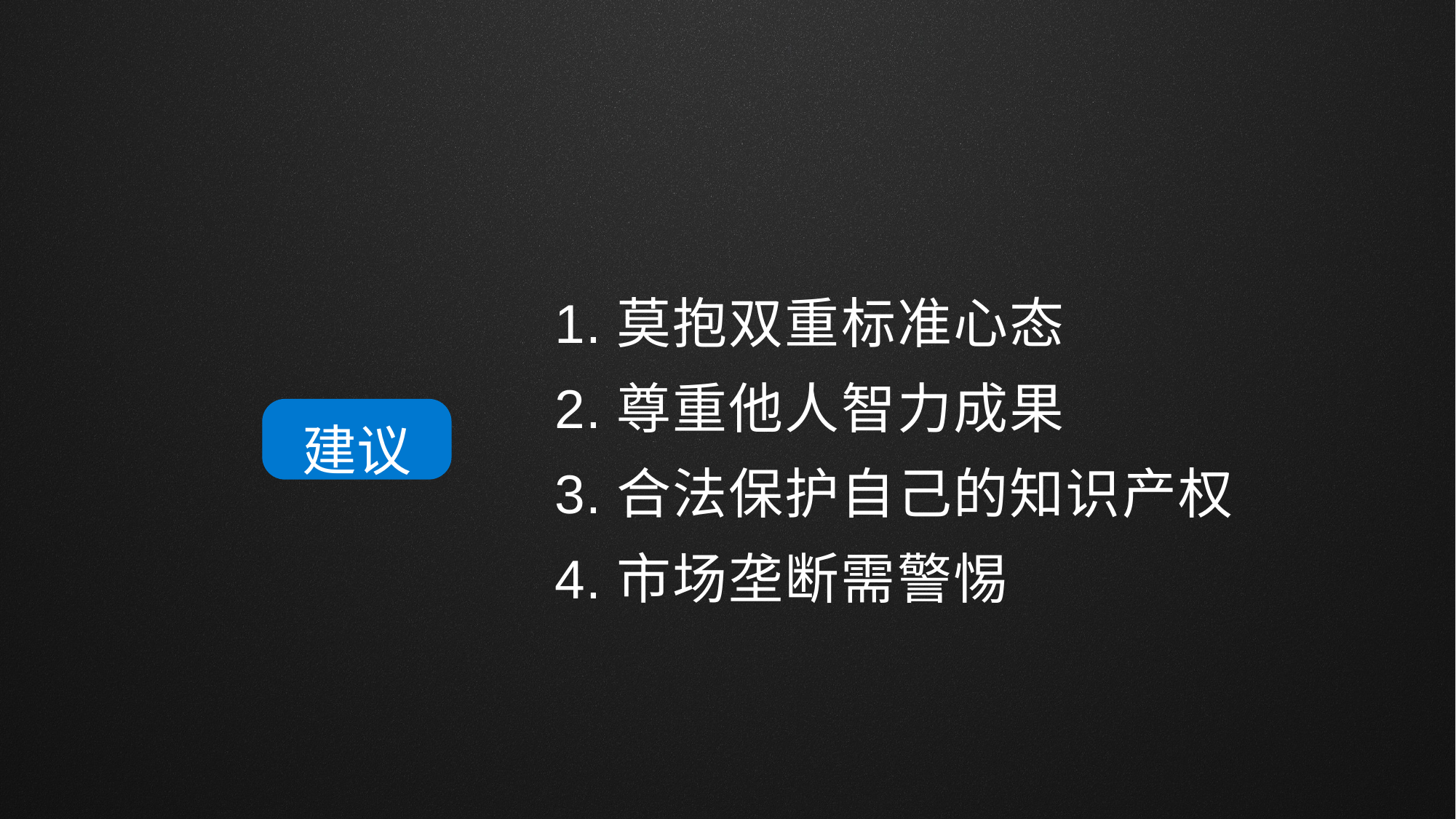

1.莫抱双重标准心态
2.尊重他人智力成果
3.合法保护自己的知识产权
4.市场垄断需警惕

建议